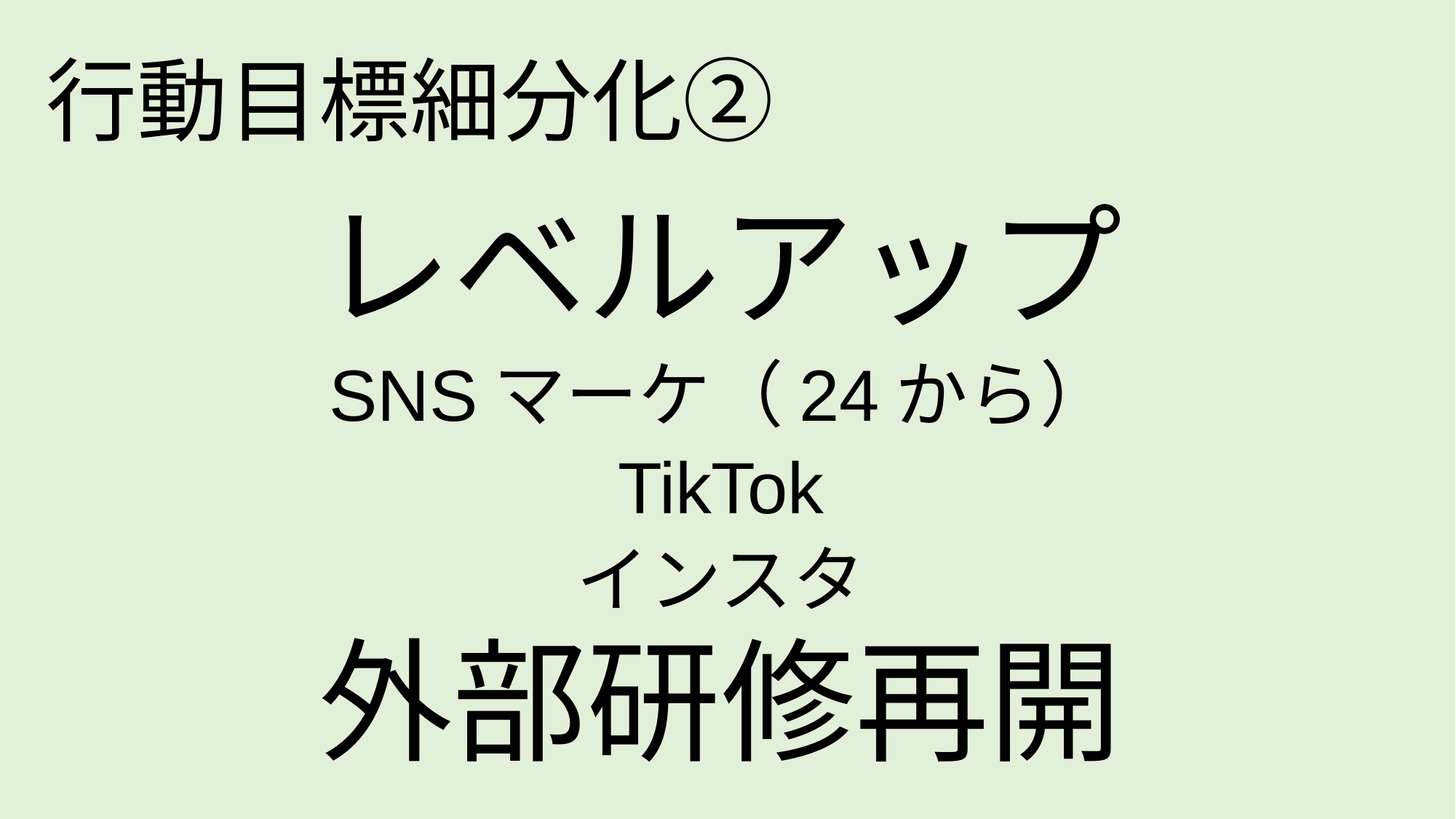

# 行動目標細分化②
レベルアップ
SNSマーケ（24から）
TikTok
インスタ
外部研修再開